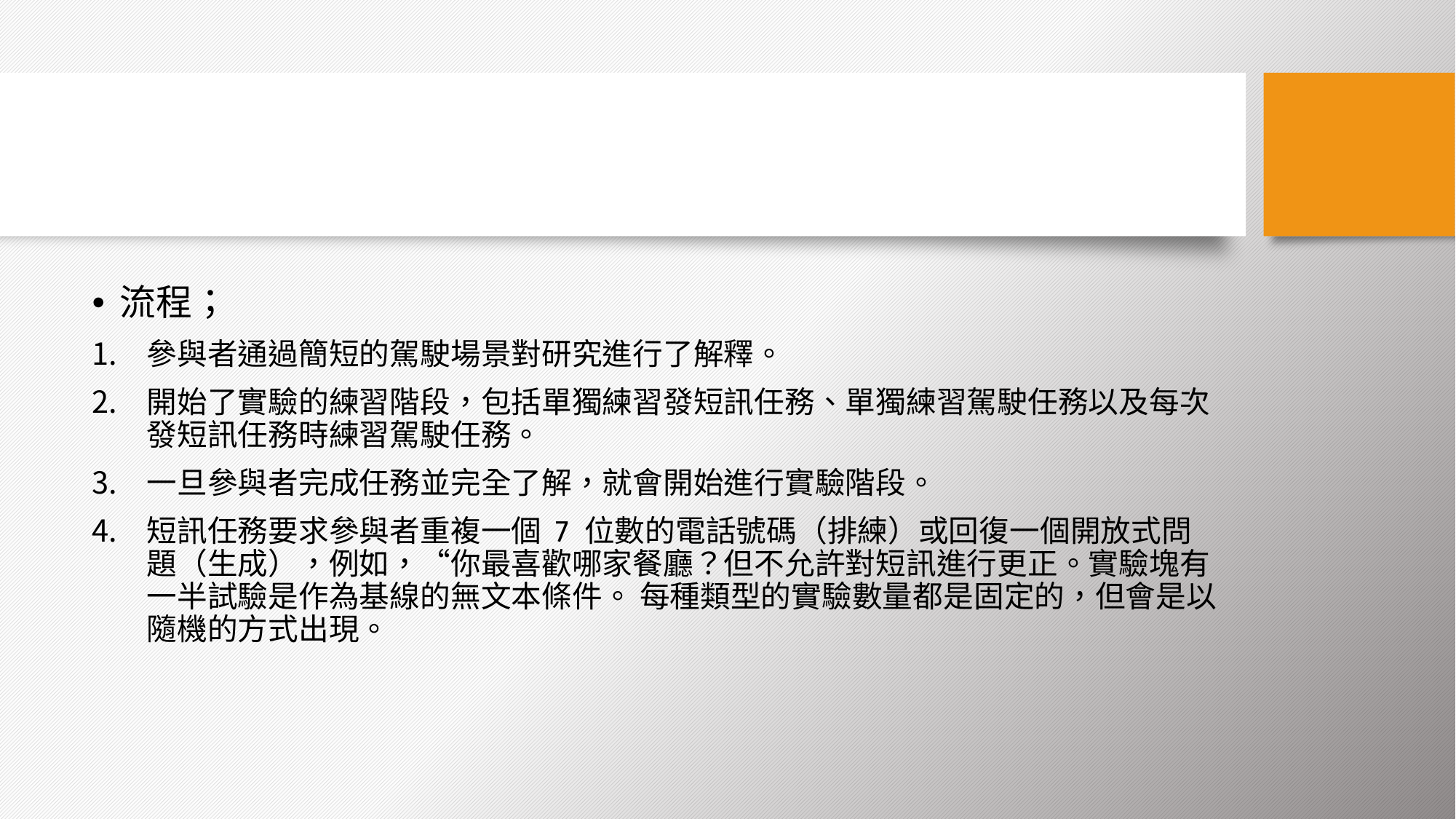

#
流程；
參與者通過簡短的駕駛場景對研究進行了解釋。
開始了實驗的練習階段，包括單獨練習發短訊任務、單獨練習駕駛任務以及每次發短訊任務時練習駕駛任務。
一旦參與者完成任務並完全了解，就會開始進行實驗階段。
短訊任務要求參與者重複一個 7 位數的電話號碼（排練）或回復一個開放式問題（生成），例如，“你最喜歡哪家餐廳？但不允許對短訊進行更正。實驗塊有一半試驗是作為基線的無文本條件。 每種類型的實驗數量都是固定的，但會是以隨機的方式出現。